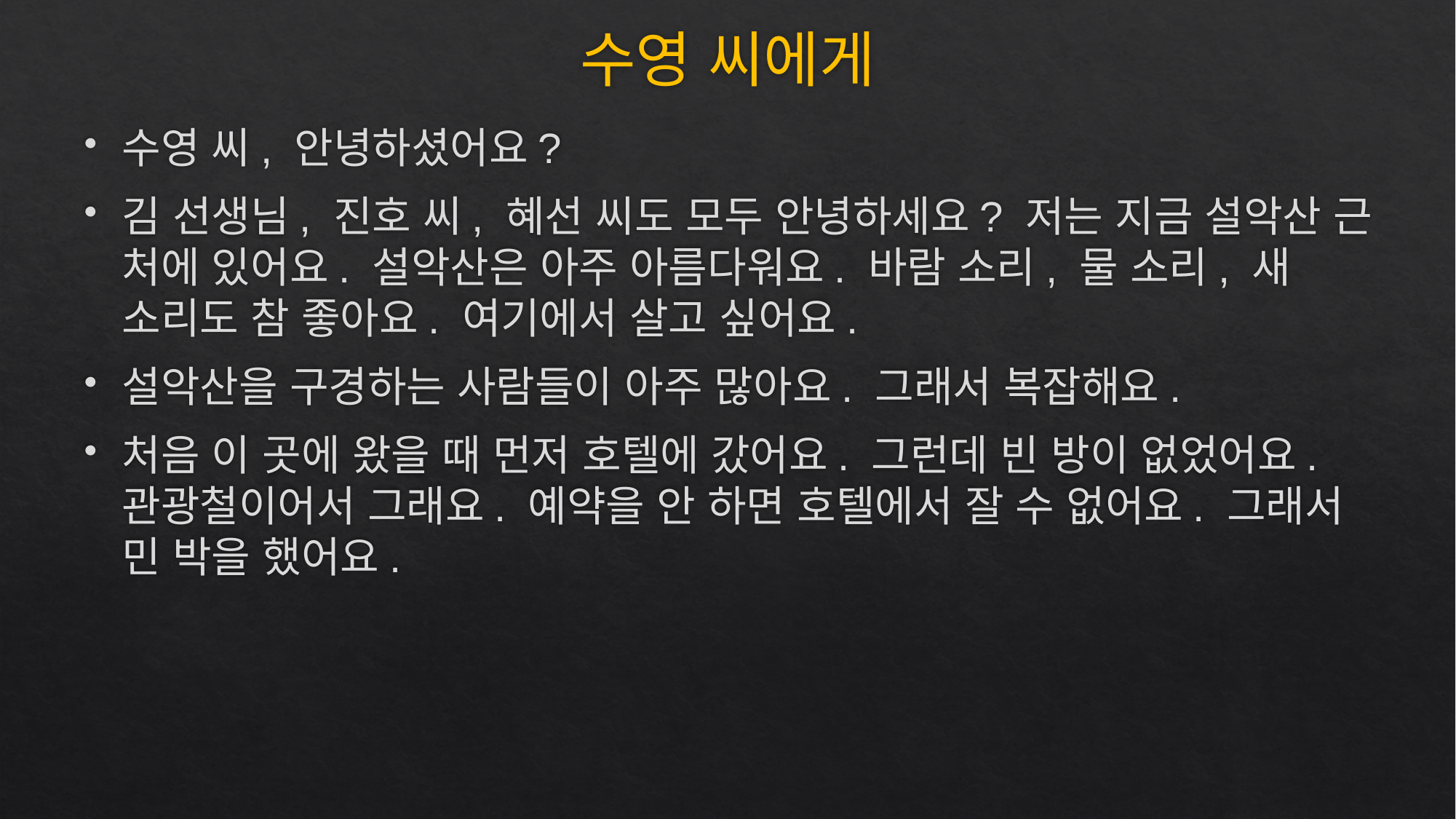

# 수영 씨에게
수영 씨, 안녕하셨어요?
김 선생님, 진호 씨, 혜선 씨도 모두 안녕하세요? 저는 지금 설악산 근 처에 있어요. 설악산은 아주 아름다워요. 바람 소리, 물 소리, 새 소리도 참 좋아요. 여기에서 살고 싶어요.
설악산을 구경하는 사람들이 아주 많아요. 그래서 복잡해요.
처음 이 곳에 왔을 때 먼저 호텔에 갔어요. 그런데 빈 방이 없었어요. 관광철이어서 그래요. 예약을 안 하면 호텔에서 잘 수 없어요. 그래서 민 박을 했어요.